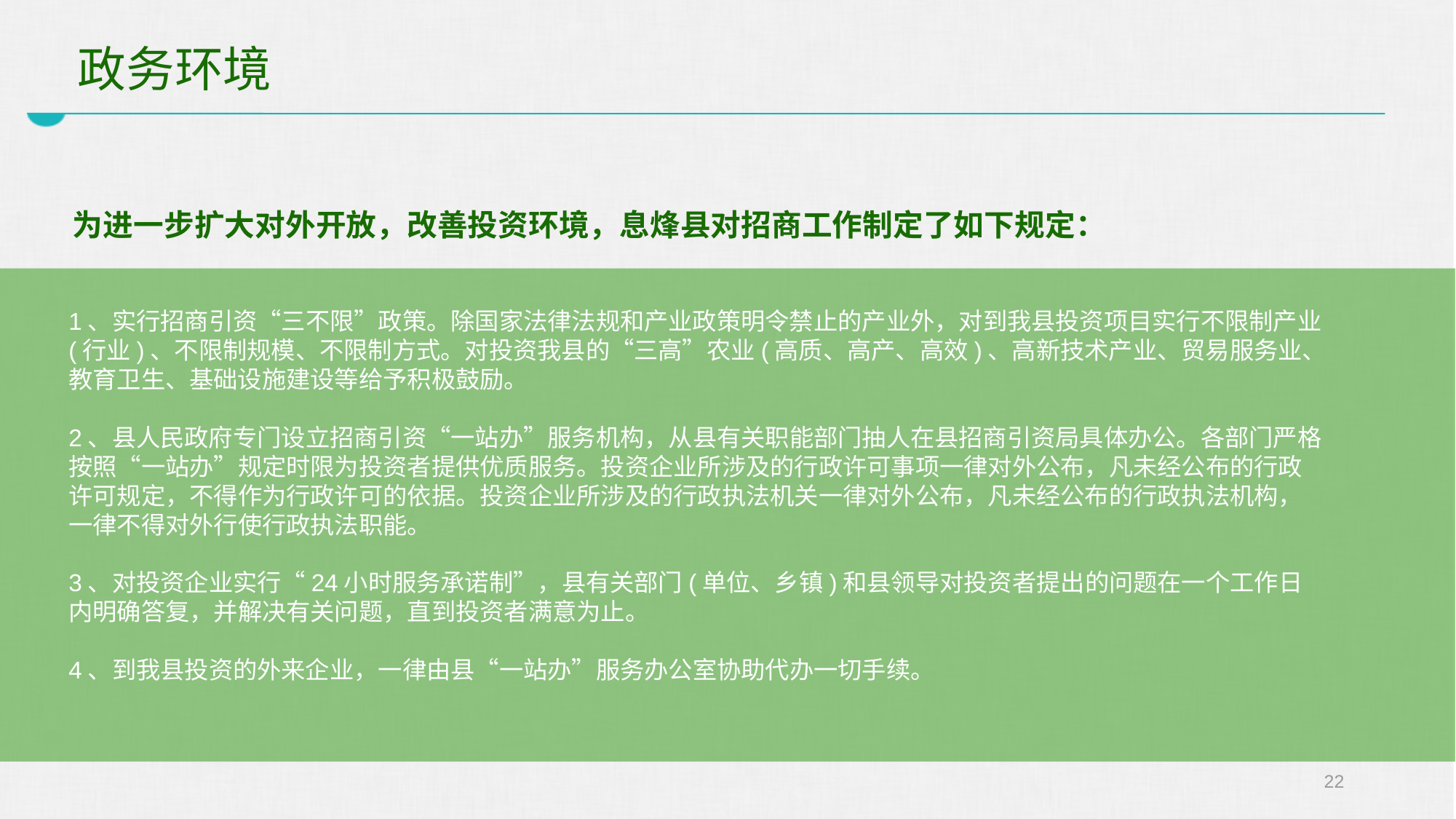

# 政务环境
为进一步扩大对外开放，改善投资环境，息烽县对招商工作制定了如下规定：

1、实行招商引资“三不限”政策。除国家法律法规和产业政策明令禁止的产业外，对到我县投资项目实行不限制产业(行业)、不限制规模、不限制方式。对投资我县的“三高”农业(高质、高产、高效)、高新技术产业、贸易服务业、教育卫生、基础设施建设等给予积极鼓励。

2、县人民政府专门设立招商引资“一站办”服务机构，从县有关职能部门抽人在县招商引资局具体办公。各部门严格按照“一站办”规定时限为投资者提供优质服务。投资企业所涉及的行政许可事项一律对外公布，凡未经公布的行政许可规定，不得作为行政许可的依据。投资企业所涉及的行政执法机关一律对外公布，凡未经公布的行政执法机构，一律不得对外行使行政执法职能。

3、对投资企业实行“24小时服务承诺制”，县有关部门(单位、乡镇)和县领导对投资者提出的问题在一个工作日内明确答复，并解决有关问题，直到投资者满意为止。

4、到我县投资的外来企业，一律由县“一站办”服务办公室协助代办一切手续。

22